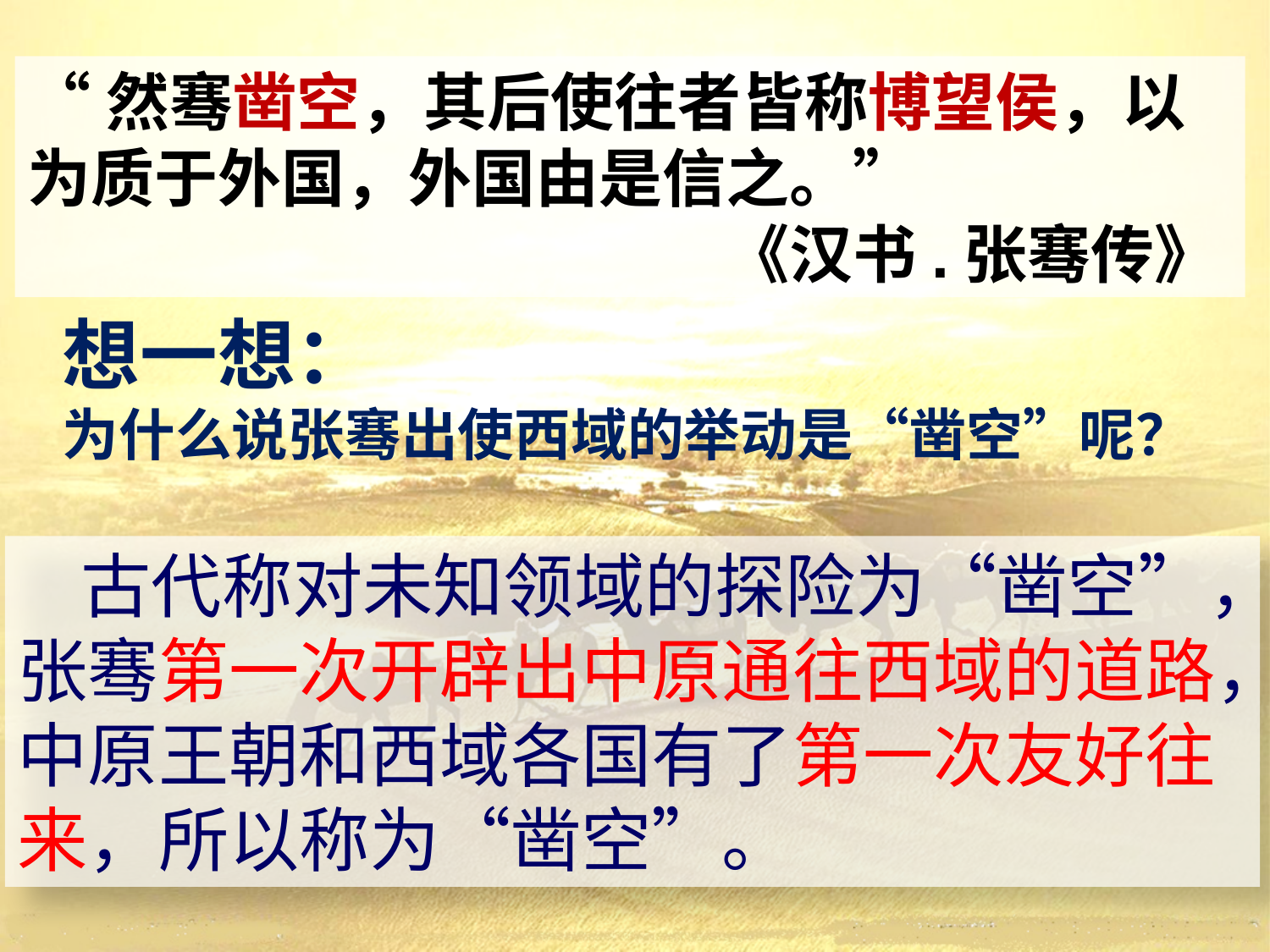

“然骞凿空，其后使往者皆称博望侯，以为质于外国，外国由是信之。”
《汉书.张骞传》
想一想：
为什么说张骞出使西域的举动是“凿空”呢？
古代称对未知领域的探险为“凿空”，张骞第一次开辟出中原通往西域的道路，中原王朝和西域各国有了第一次友好往来，所以称为“凿空”。